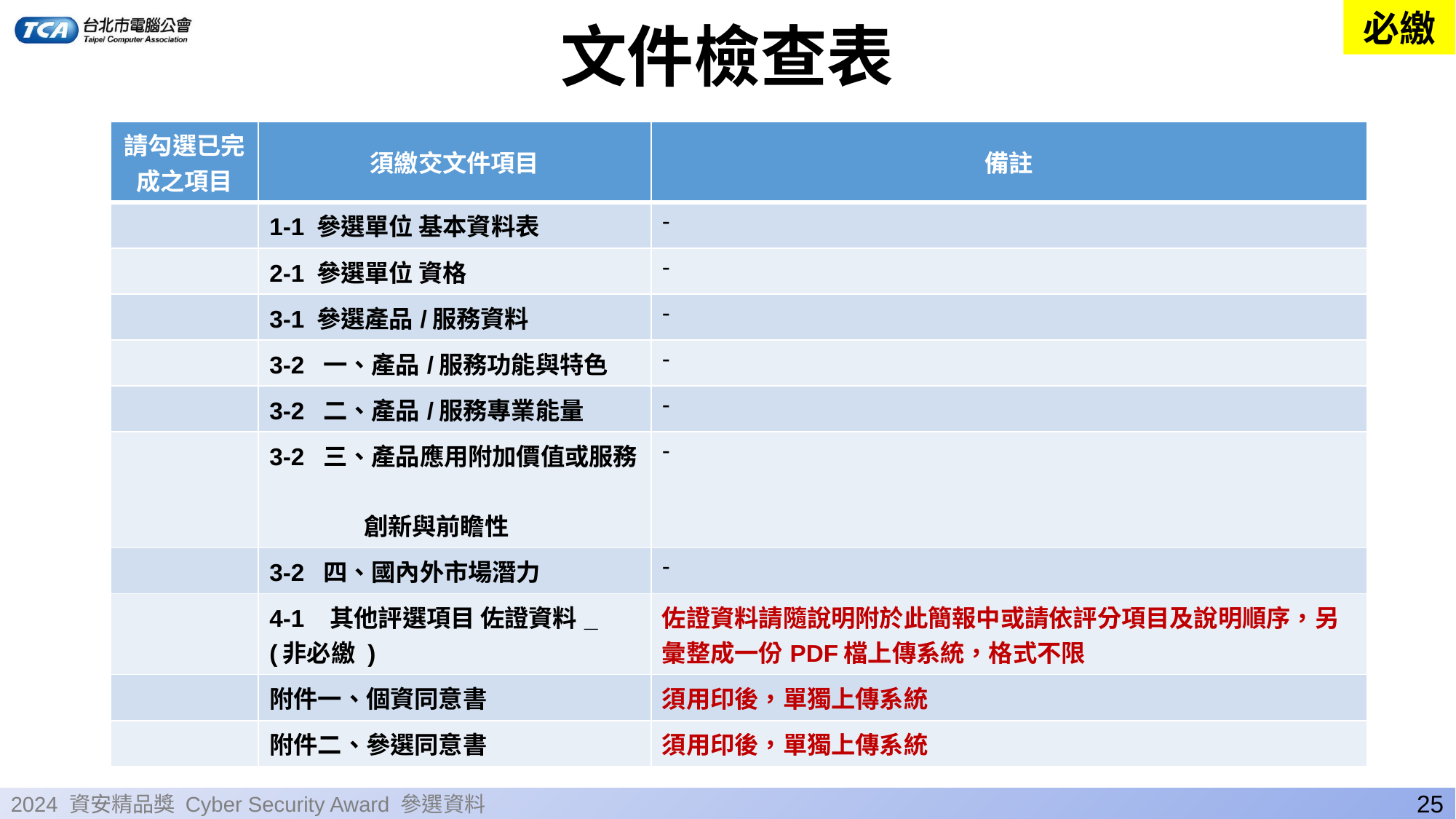

必繳
# 文件檢查表
| 請勾選已完成之項目 | 須繳交文件項目 | 備註 |
| --- | --- | --- |
|  | 1-1 參選單位 基本資料表 | - |
|  | 2-1 參選單位 資格 | - |
|  | 3-1 參選產品/服務資料 | - |
|  | 3-2 一、產品/服務功能與特色 | - |
|  | 3-2 二、產品/服務專業能量 | - |
|  | 3-2 三、產品應用附加價值或服務 創新與前瞻性 | - |
|  | 3-2 四、國內外市場潛力 | - |
|  | 4-1 其他評選項目 佐證資料\_ (非必繳 ) | 佐證資料請隨說明附於此簡報中或請依評分項目及說明順序，另彙整成一份PDF檔上傳系統，格式不限 |
|  | 附件一、個資同意書 | 須用印後，單獨上傳系統 |
|  | 附件二、參選同意書 | 須用印後，單獨上傳系統 |
25